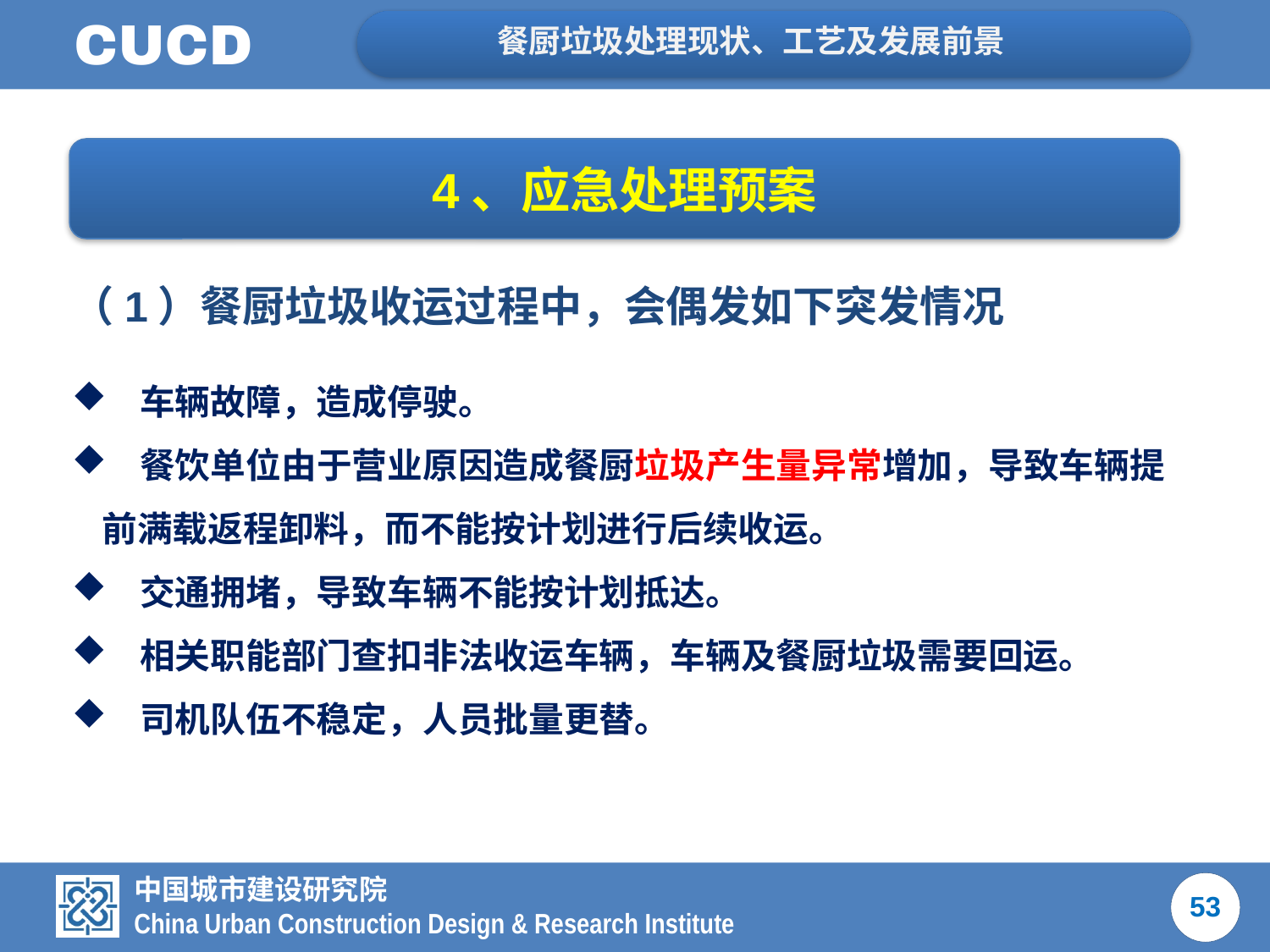

4、应急处理预案
（1）餐厨垃圾收运过程中，会偶发如下突发情况
   车辆故障，造成停驶。
   餐饮单位由于营业原因造成餐厨垃圾产生量异常增加，导致车辆提前满载返程卸料，而不能按计划进行后续收运。
   交通拥堵，导致车辆不能按计划抵达。
   相关职能部门查扣非法收运车辆，车辆及餐厨垃圾需要回运。
   司机队伍不稳定，人员批量更替。
53